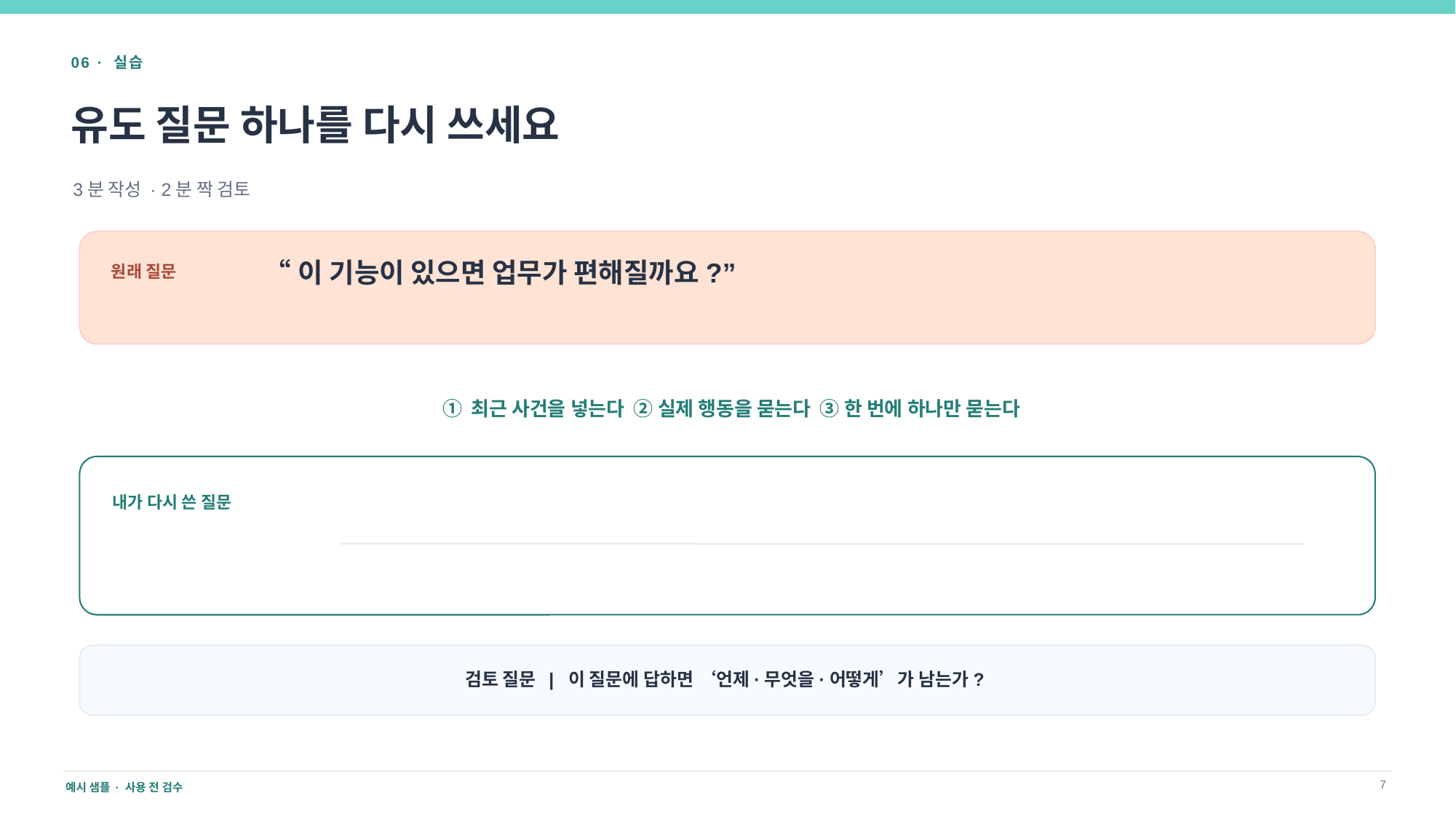

06 · 실습
유도 질문 하나를 다시 쓰세요
3분 작성 · 2분 짝 검토

“이 기능이 있으면 업무가 편해질까요?”
원래 질문
① 최근 사건을 넣는다  ② 실제 행동을 묻는다  ③ 한 번에 하나만 묻는다

내가 다시 쓴 질문

검토 질문  |  이 질문에 답하면 ‘언제·무엇을·어떻게’가 남는가?
7